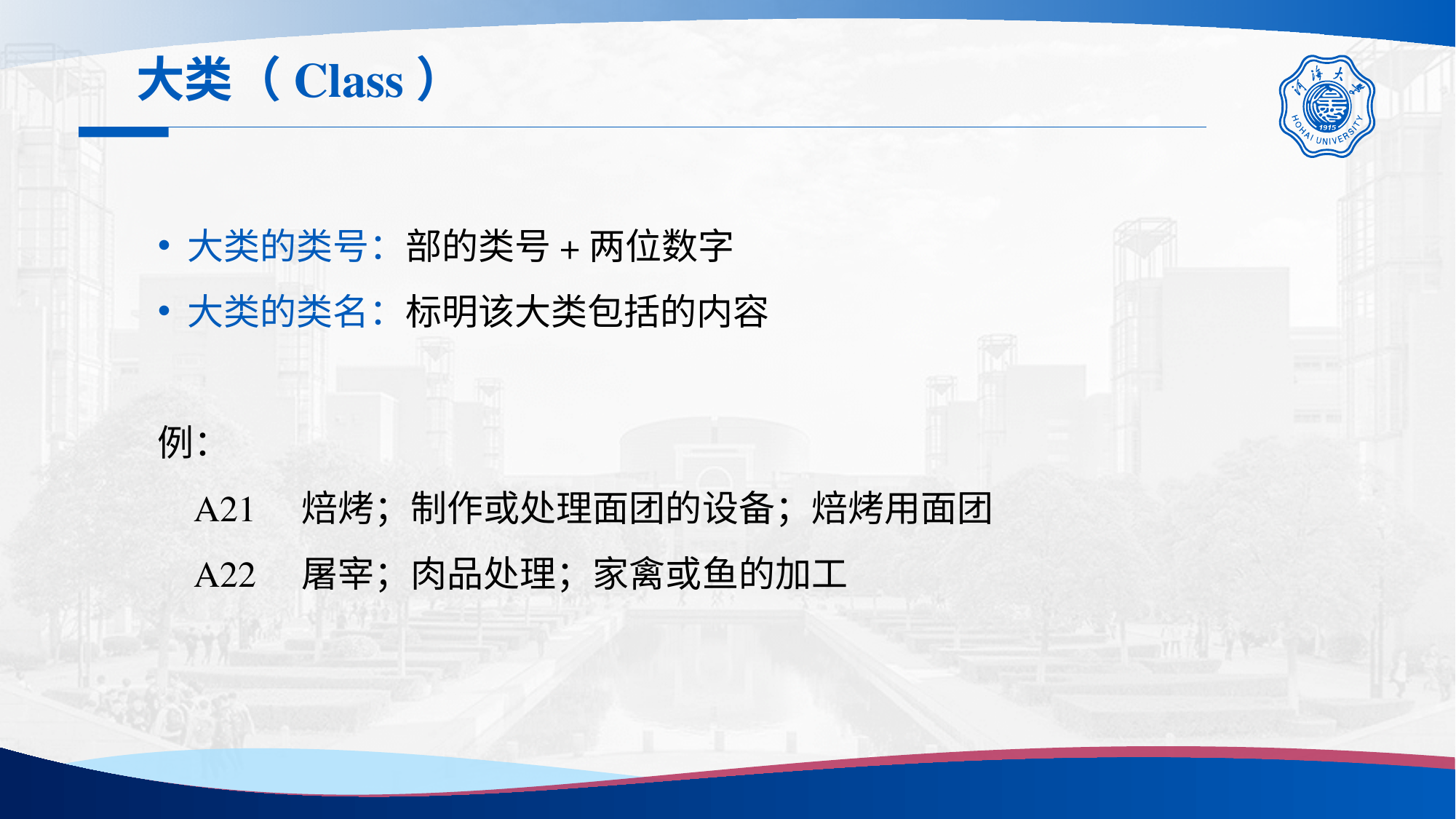

大类（Class）
 大类的类号：部的类号+两位数字
 大类的类名：标明该大类包括的内容

例：
    A21    焙烤；制作或处理面团的设备；焙烤用面团
    A22    屠宰；肉品处理；家禽或鱼的加工